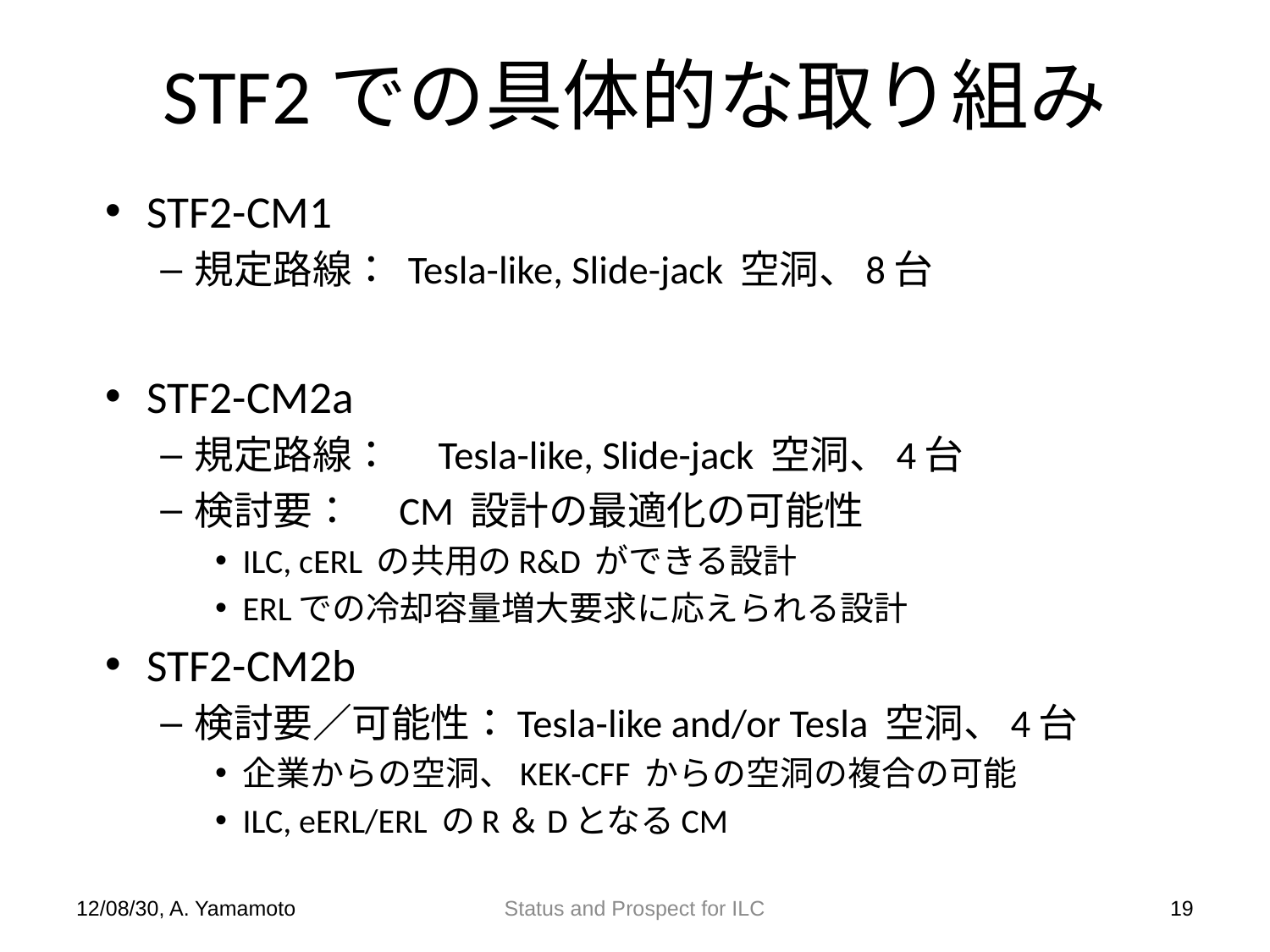

# STF2での具体的な取り組み
STF2-CM1
規定路線： Tesla-like, Slide-jack 空洞、8台

STF2-CM2a
規定路線：　Tesla-like, Slide-jack 空洞、4台
検討要：　CM 設計の最適化の可能性
ILC, cERL の共用のR&D ができる設計
ERLでの冷却容量増大要求に応えられる設計
STF2-CM2b
検討要／可能性：Tesla-like and/or Tesla 空洞、4台
企業からの空洞、KEK-CFF からの空洞の複合の可能
ILC, eERL/ERL のR＆DとなるCM
12/08/30, A. Yamamoto
Status and Prospect for ILC
19